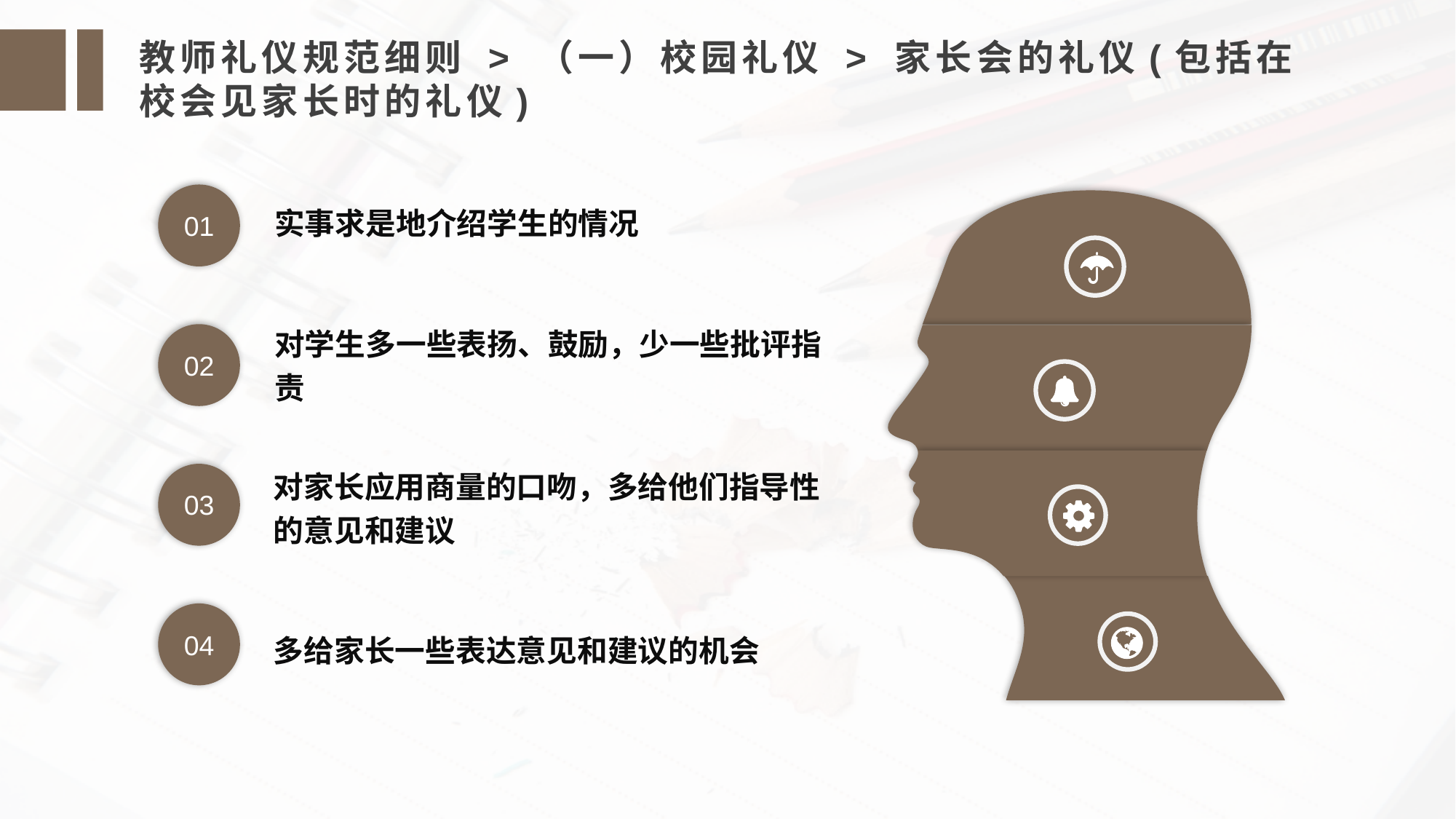

教师礼仪规范细则 > （一）校园礼仪 > 家长会的礼仪(包括在校会见家长时的礼仪)

01
实事求是地介绍学生的情况
对学生多一些表扬、鼓励，少一些批评指责

02
对家长应用商量的口吻，多给他们指导性的意见和建议

03

04
多给家长一些表达意见和建议的机会